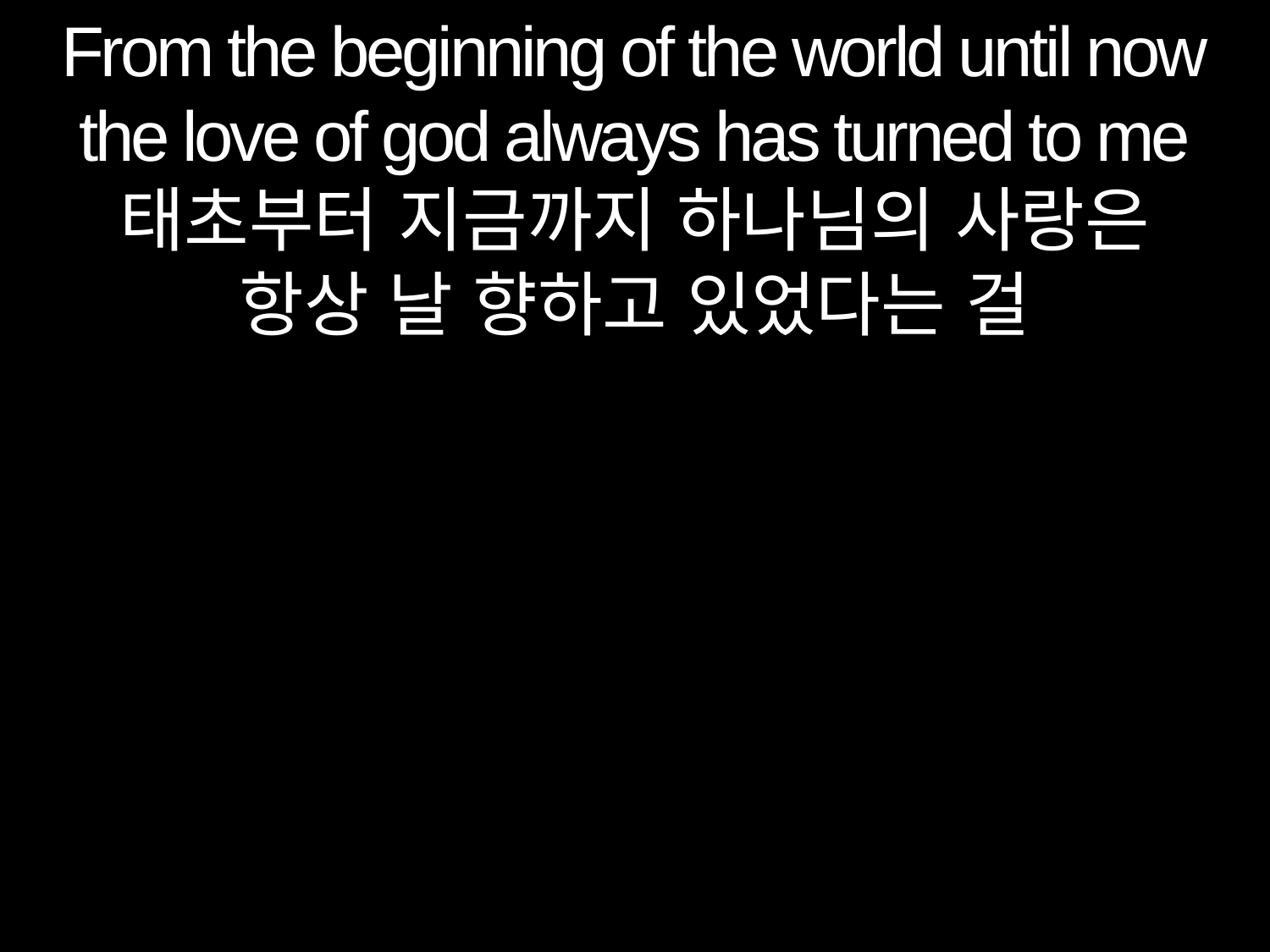

From the beginning of the world until now
the love of god always has turned to me
태초부터 지금까지 하나님의 사랑은
항상 날 향하고 있었다는 걸